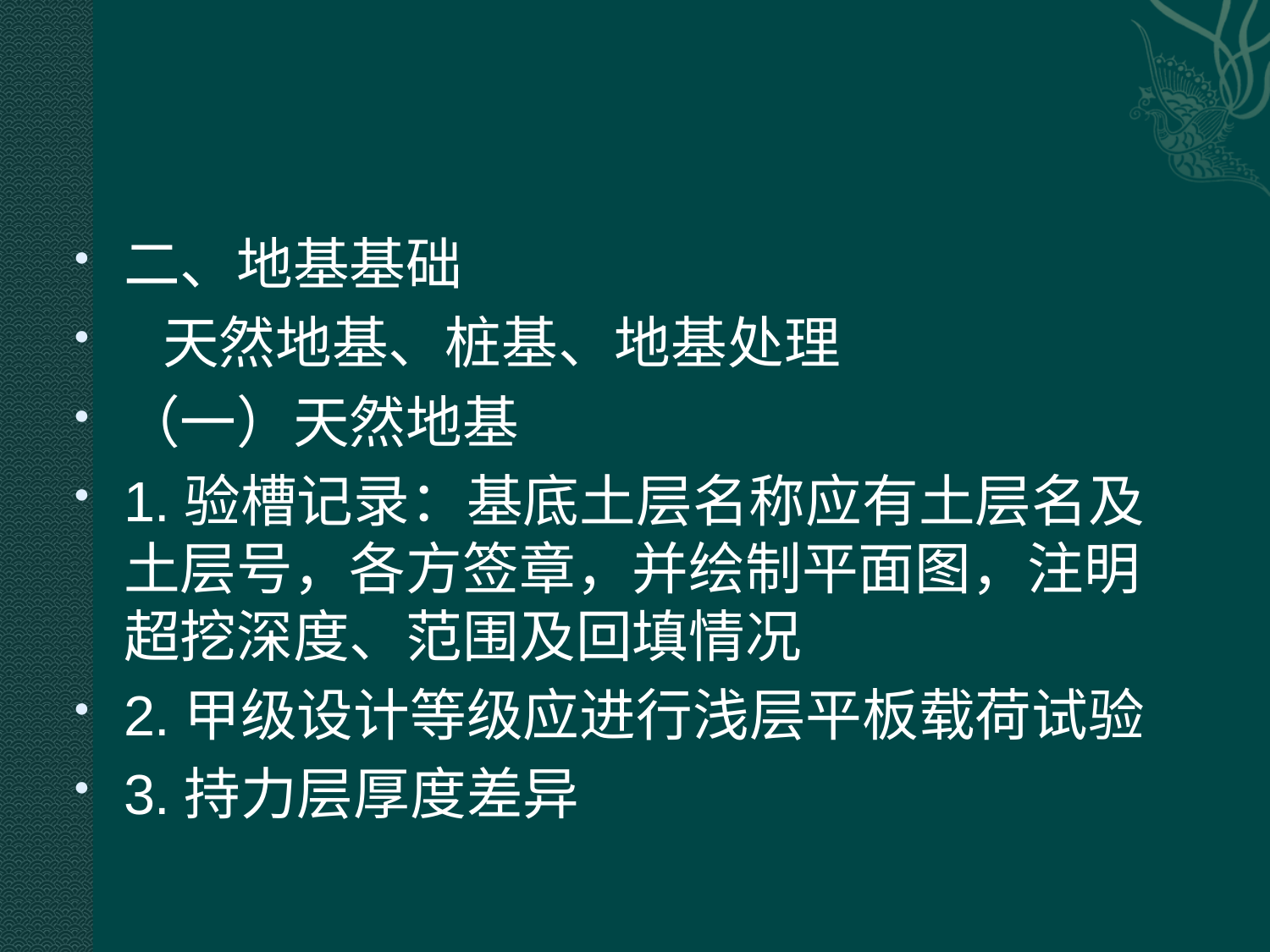

#
二、地基基础
  天然地基、桩基、地基处理
（一）天然地基
1.验槽记录：基底土层名称应有土层名及土层号，各方签章，并绘制平面图，注明超挖深度、范围及回填情况
2.甲级设计等级应进行浅层平板载荷试验
3.持力层厚度差异